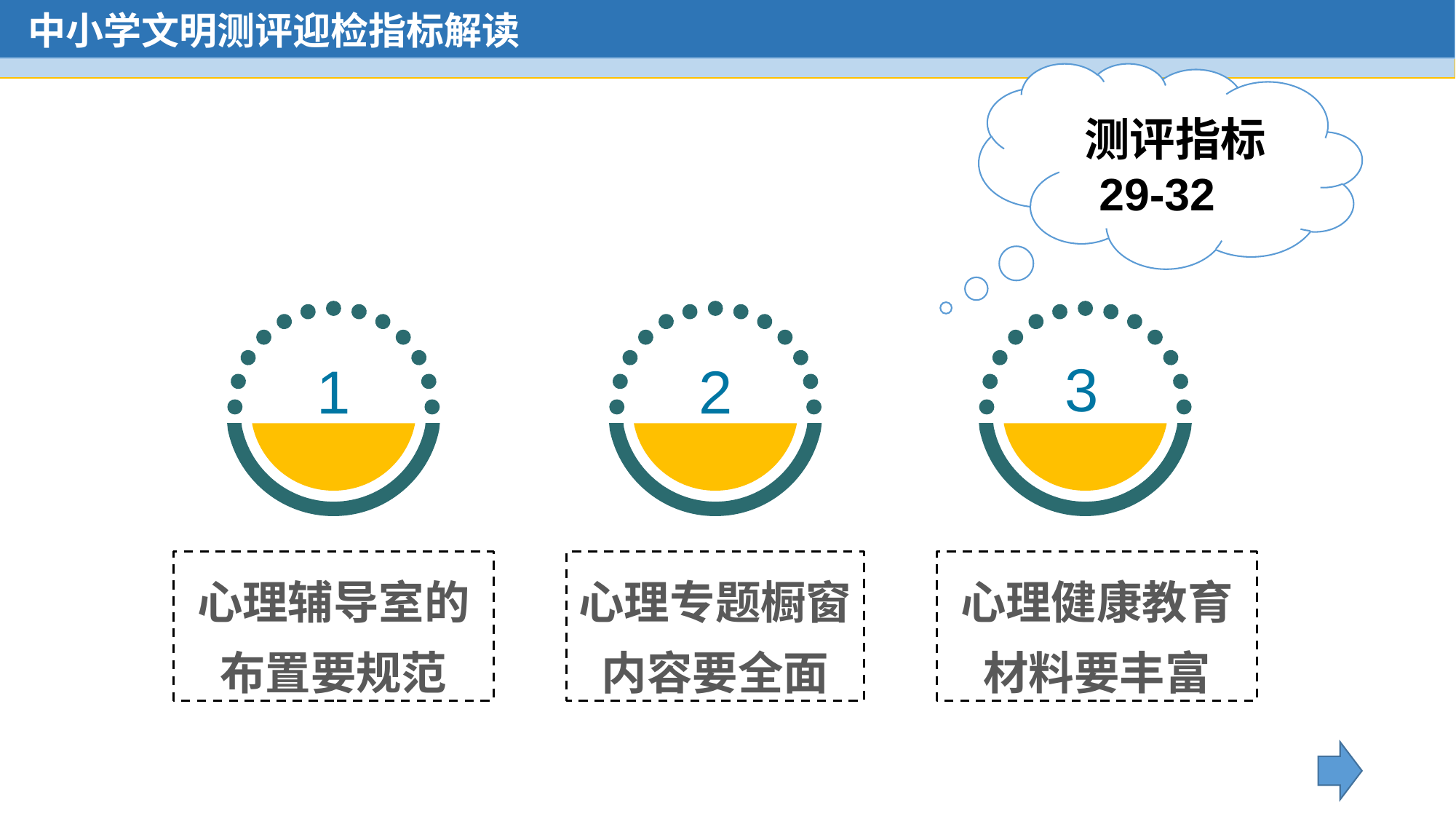

LOGO
中小学文明测评迎检指标解读

      测评指标
       29-32

1

2

3

心理辅导室的布置要规范
心理专题橱窗内容要全面
心理健康教育材料要丰富